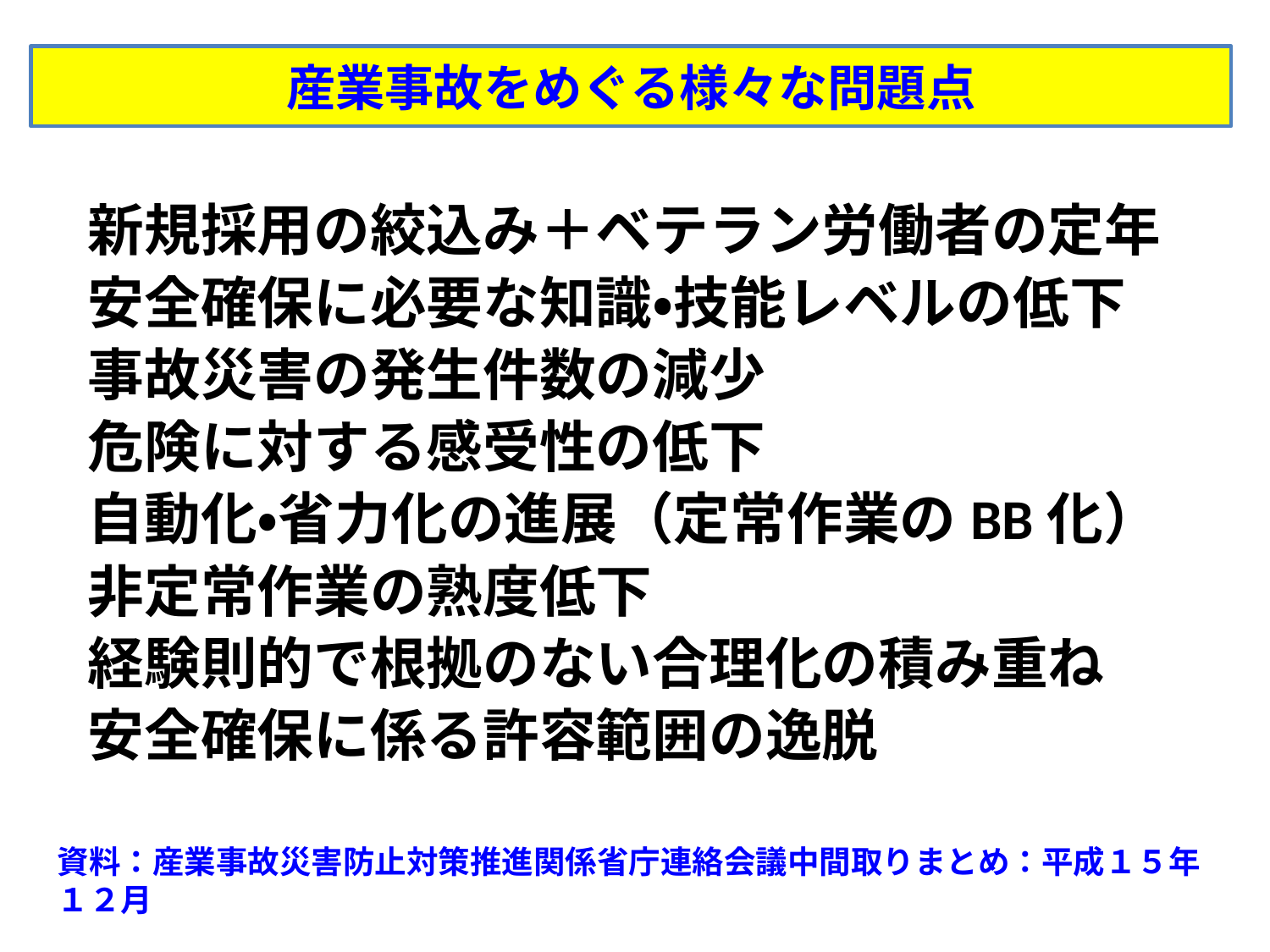

# 産業事故をめぐる様々な問題点
新規採用の絞込み＋ベテラン労働者の定年
安全確保に必要な知識・技能レベルの低下
事故災害の発生件数の減少
危険に対する感受性の低下
自動化・省力化の進展（定常作業のBB化）
非定常作業の熟度低下
経験則的で根拠のない合理化の積み重ね
安全確保に係る許容範囲の逸脱
資料：産業事故災害防止対策推進関係省庁連絡会議中間取りまとめ：平成１５年１２月